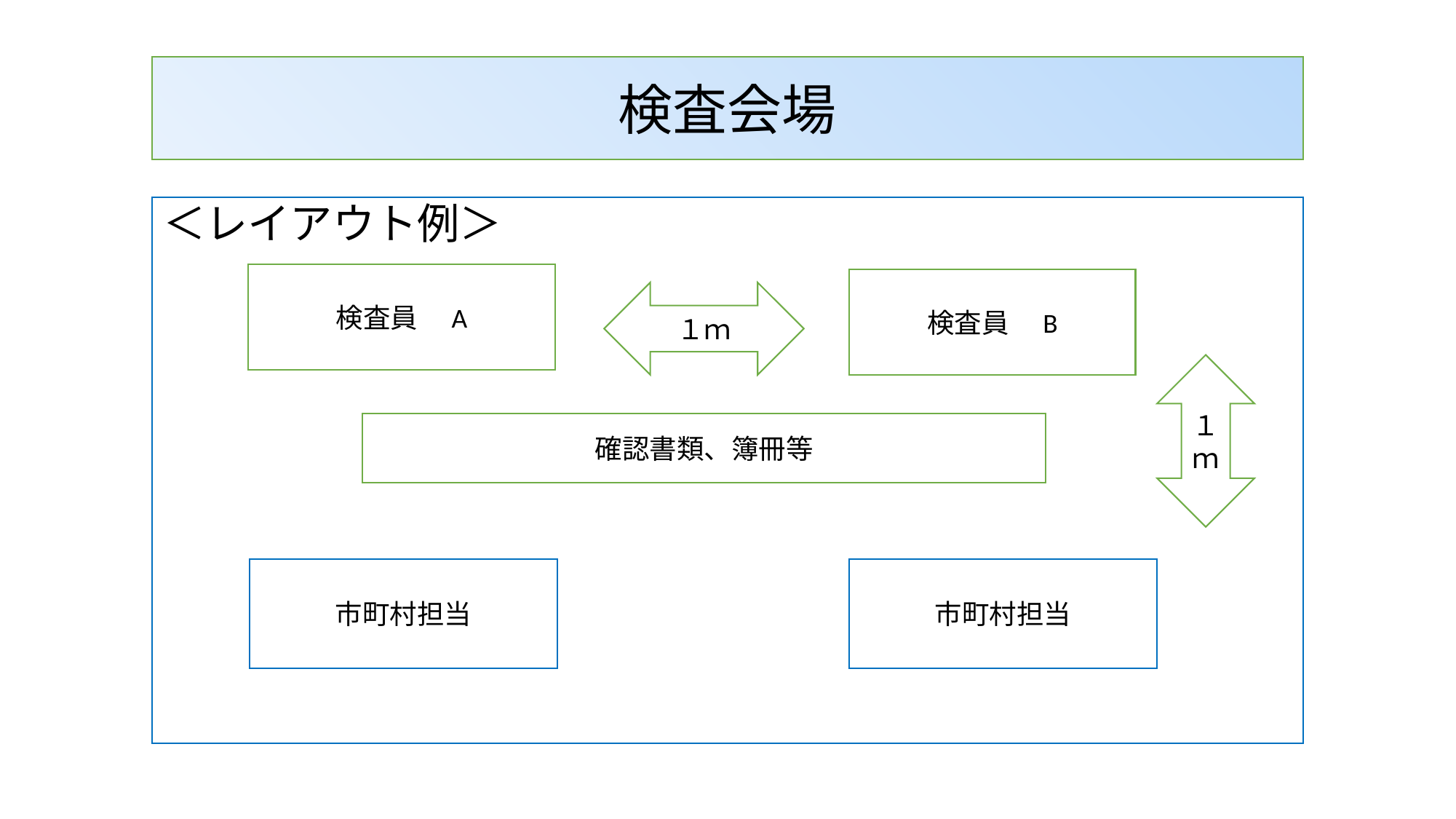

#
検査会場
＜レイアウト例＞

検査員　A
検査員　B
１ｍ
１ｍ
確認書類、簿冊等
市町村担当
市町村担当